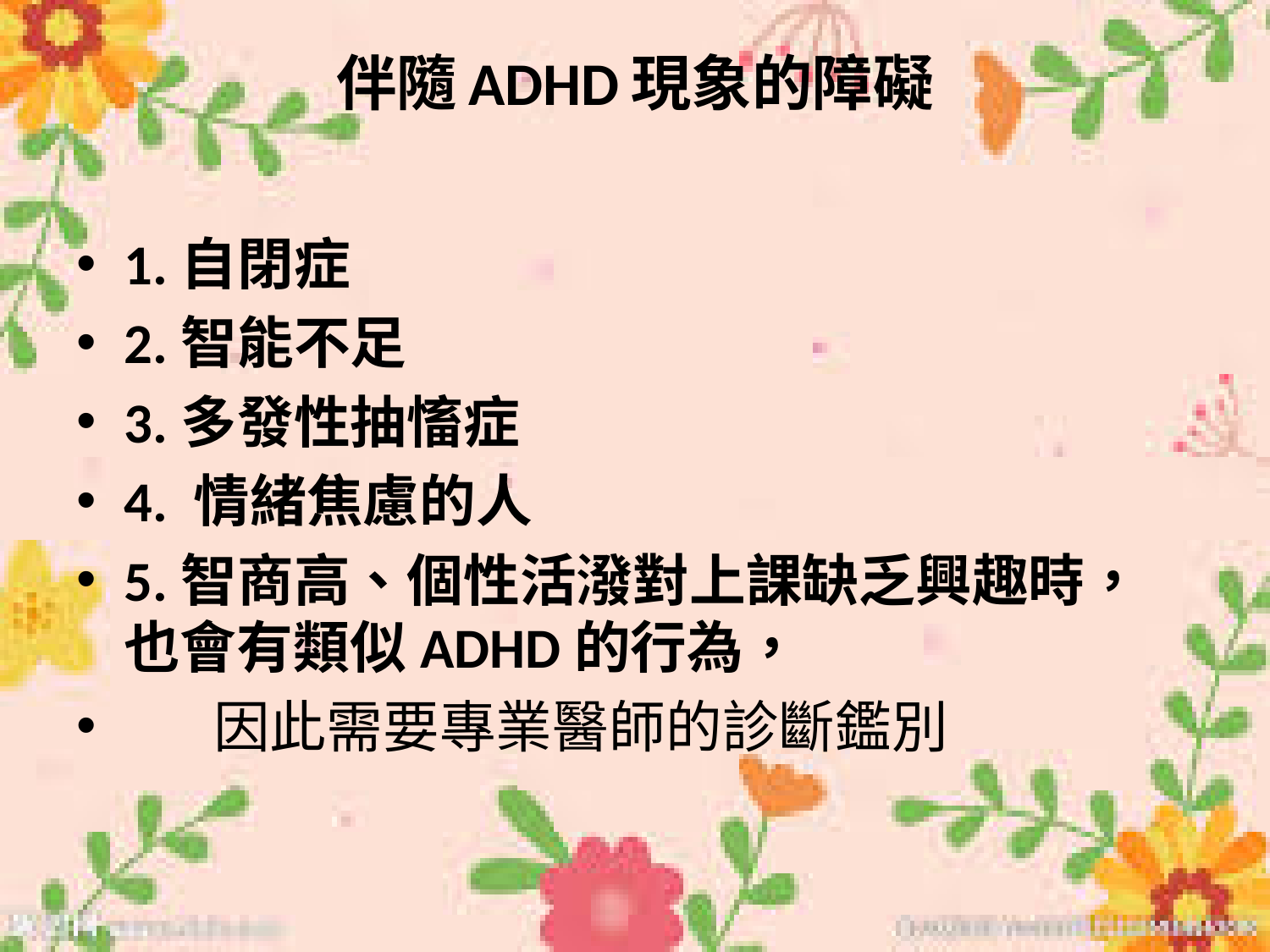

# 伴隨ADHD現象的障礙
1.自閉症
2.智能不足
3.多發性抽慉症
4. 情緒焦慮的人
5.智商高、個性活潑對上課缺乏興趣時，也會有類似ADHD的行為，
      因此需要專業醫師的診斷鑑別